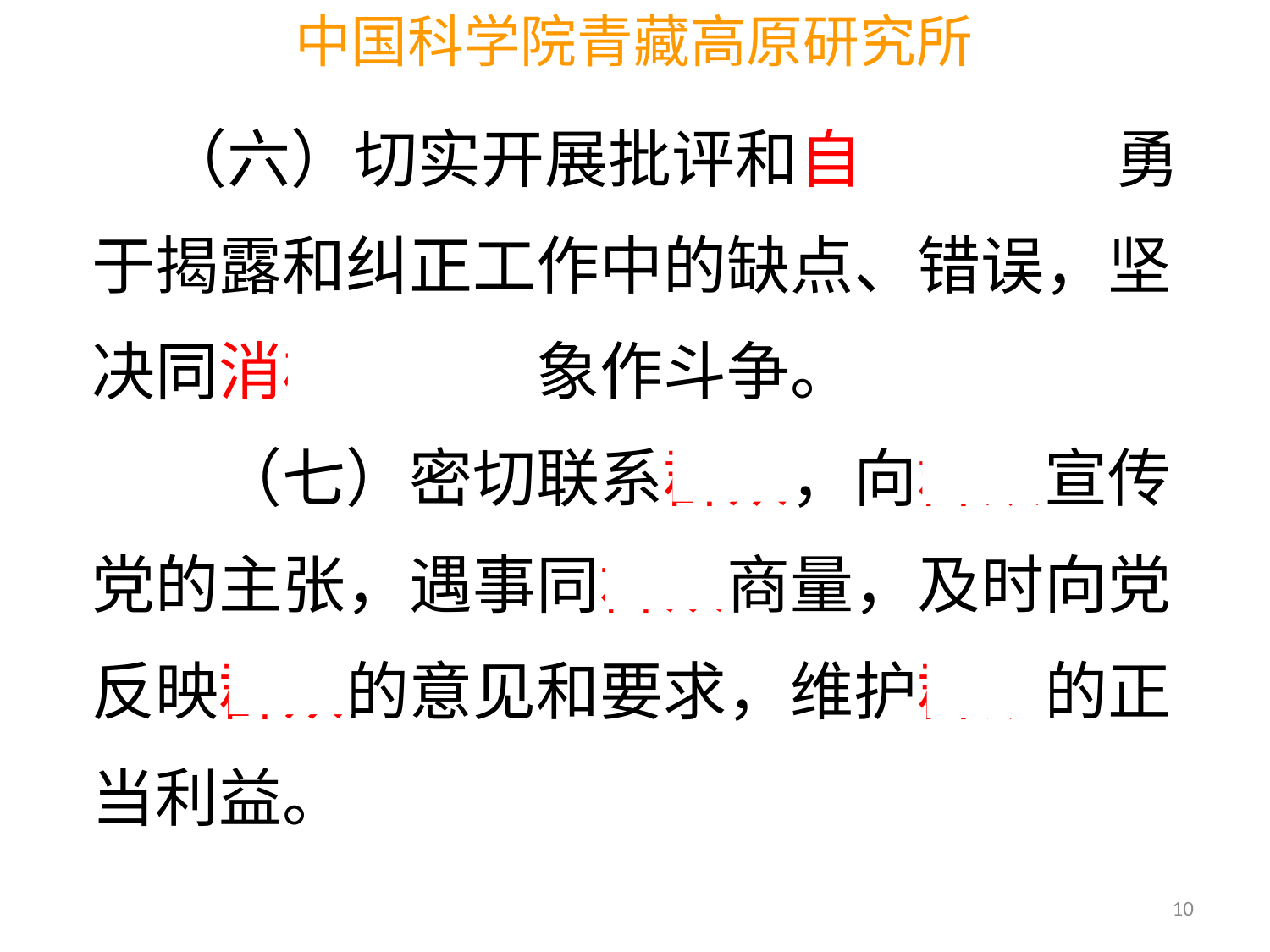

# （六）切实开展批评和自我批评，勇于揭露和纠正工作中的缺点、错误，坚决同消极腐败现象作斗争。 　　（七）密切联系群众，向群众宣传党的主张，遇事同群众商量，及时向党反映群众的意见和要求，维护群众的正当利益。

10